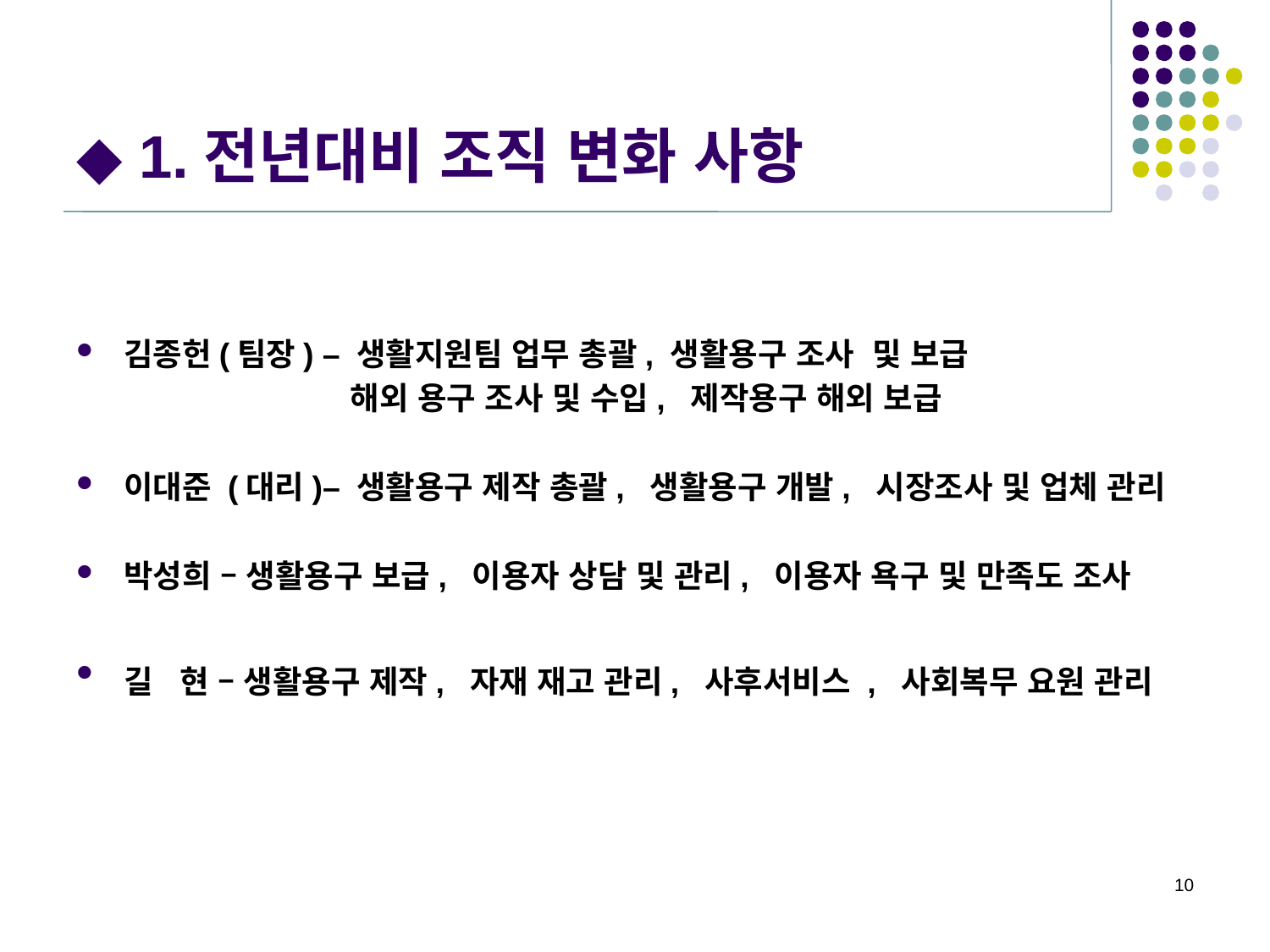

# ◆ 1.전년대비 조직 변화 사항

김종헌(팀장) – 생활지원팀 업무 총괄, 생활용구 조사  및 보급
                              해외 용구 조사 및 수입,  제작용구 해외 보급

이대준 (대리)– 생활용구 제작 총괄,  생활용구 개발,  시장조사 및 업체 관리

박성희 – 생활용구 보급,  이용자 상담 및 관리,  이용자 욕구 및 만족도 조사

길   현 – 생활용구 제작,  자재 재고 관리,  사후서비스 ,  사회복무 요원 관리

10